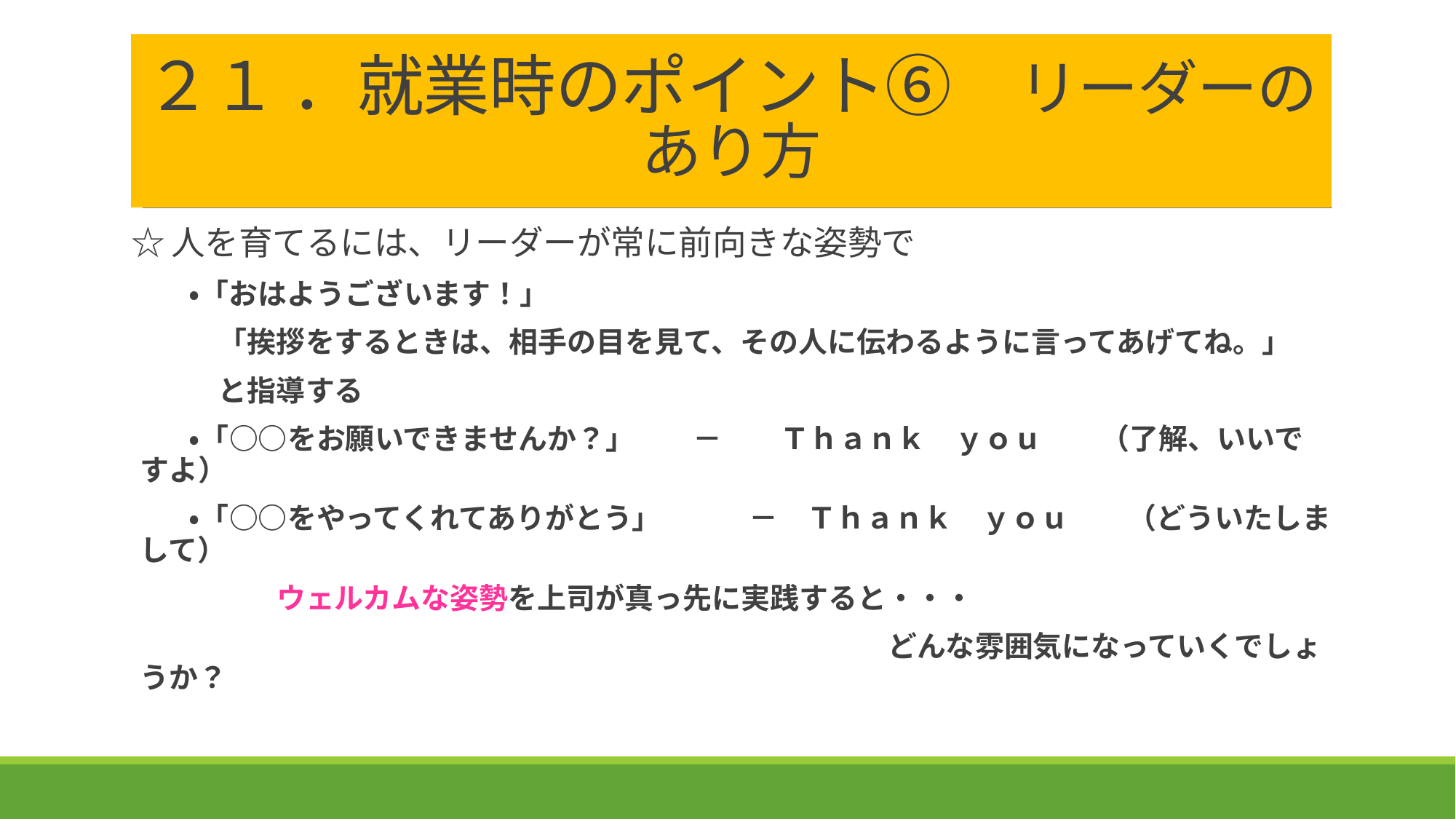

# ２１ ．就業時のポイント⑥　リーダーのあり方
☆人を育てるには、リーダーが常に前向きな姿勢で
　　・「おはようございます！」
　　　「挨拶をするときは、相手の目を見て、その人に伝わるように言ってあげてね。」
　　　と指導する
　　・「○○をお願いできませんか？」　　－　　Ｔｈａｎｋ　ｙｏｕ　　（了解、いいですよ）
　　・「○○をやってくれてありがとう」　　　－　Ｔｈａｎｋ　ｙｏｕ　　（どういたしまして）
　　　　　ウェルカムな姿勢を上司が真っ先に実践すると・・・
　　　　　　　　　　　　　　　　　　　　　　　　　　どんな雰囲気になっていくでしょうか？